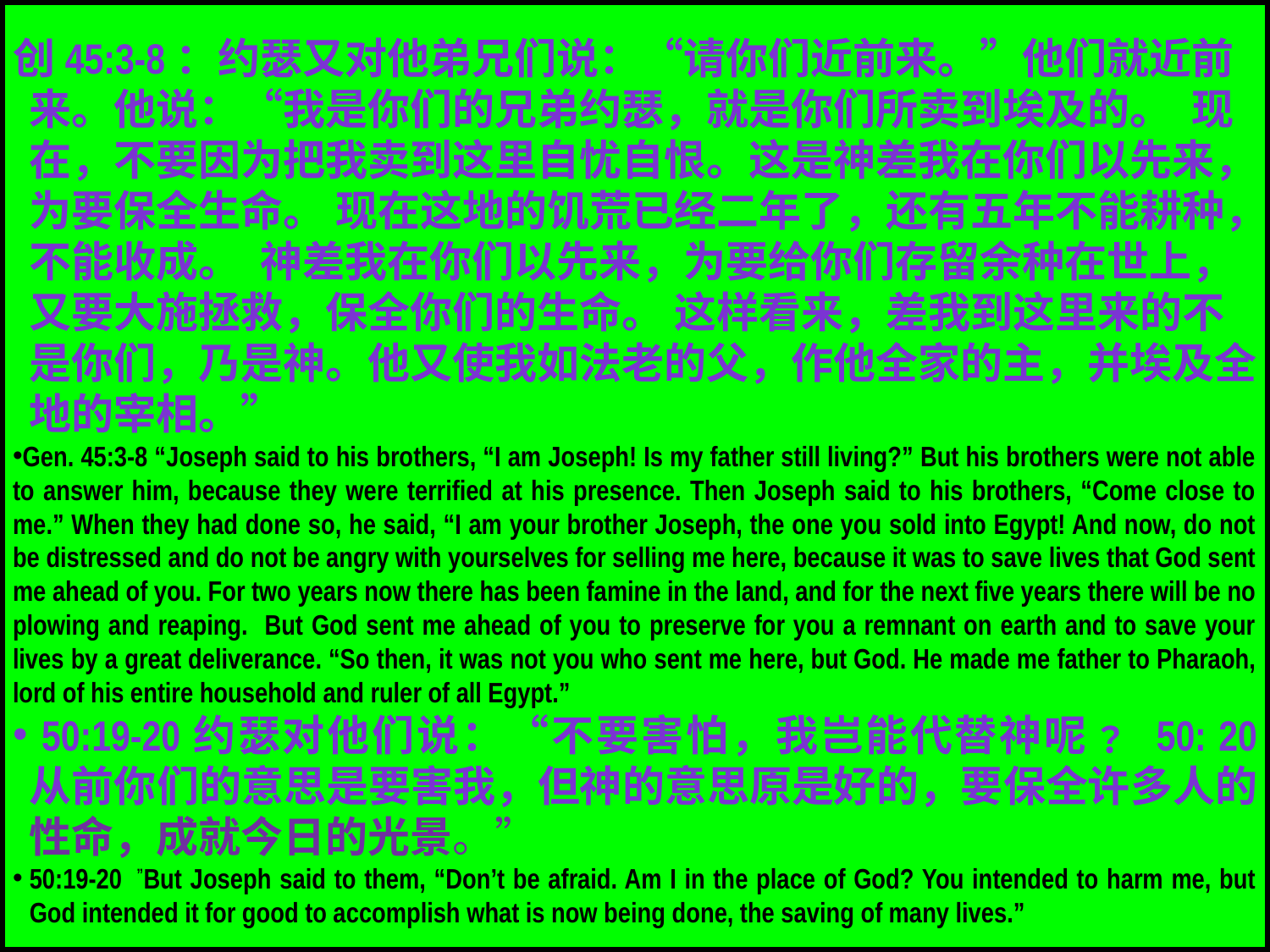

# 举例：约瑟的彩袍 EXAMPLE: Josephs coat of many colors

创45:3-8：约瑟又对他弟兄们说：“请你们近前来。”他们就近前来。他说：“我是你们的兄弟约瑟，就是你们所卖到埃及的。  现在，不要因为把我卖到这里自忧自恨。这是神差我在你们以先来，为要保全生命。 现在这地的饥荒已经二年了，还有五年不能耕种，不能收成。  神差我在你们以先来，为要给你们存留余种在世上，又要大施拯救，保全你们的生命。 这样看来，差我到这里来的不是你们，乃是神。他又使我如法老的父，作他全家的主，并埃及全地的宰相。”
Gen. 45:3-8 “Joseph said to his brothers, “I am Joseph! Is my father still living?” But his brothers were not able to answer him, because they were terrified at his presence. Then Joseph said to his brothers, “Come close to me.” When they had done so, he said, “I am your brother Joseph, the one you sold into Egypt! And now, do not be distressed and do not be angry with yourselves for selling me here, because it was to save lives that God sent me ahead of you. For two years now there has been famine in the land, and for the next five years there will be no plowing and reaping.  But God sent me ahead of you to preserve for you a remnant on earth and to save your lives by a great deliverance. “So then, it was not you who sent me here, but God. He made me father to Pharaoh, lord of his entire household and ruler of all Egypt.”
 50:19-20约瑟对他们说：“不要害怕，我岂能代替神呢﹖ 50: 20 从前你们的意思是要害我，但神的意思原是好的，要保全许多人的性命，成就今日的光景。”
50:19-20  ”But Joseph said to them, “Don’t be afraid. Am I in the place of God? You intended to harm me, but God intended it for good to accomplish what is now being done, the saving of many lives.”

彩袍
The COAT
深坑
The PIT
奴隶
The SLAVE
监狱
The PRISON
作梦
法老
饥荒
The FAMINE
食物
The FOOD
弥赛亚
The MESSIAH